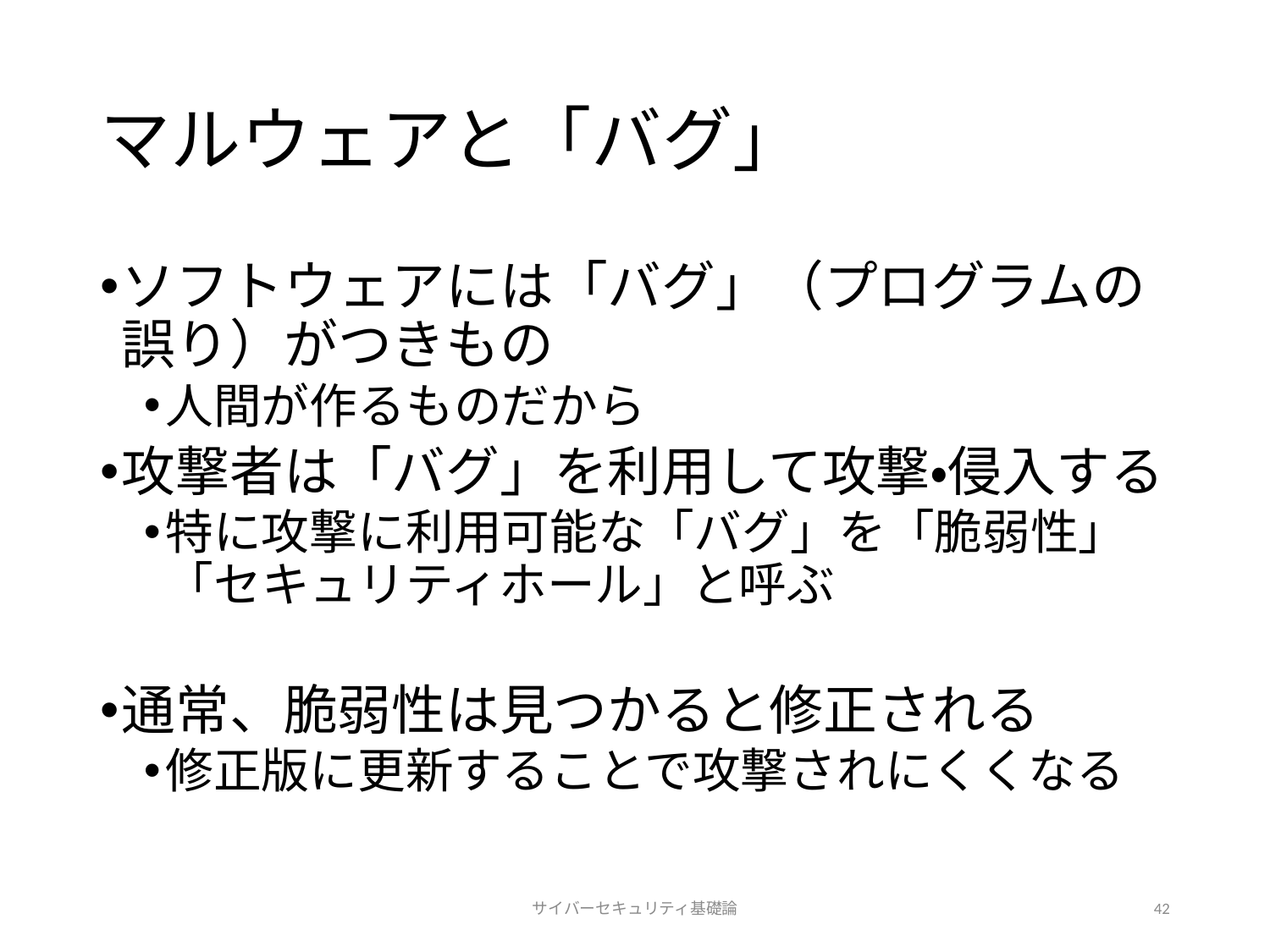

# マルウェアと「バグ」
ソフトウェアには「バグ」（プログラムの誤り）がつきもの
人間が作るものだから
攻撃者は「バグ」を利用して攻撃・侵入する
特に攻撃に利用可能な「バグ」を「脆弱性」「セキュリティホール」と呼ぶ

通常、脆弱性は見つかると修正される
修正版に更新することで攻撃されにくくなる
サイバーセキュリティ基礎論
42